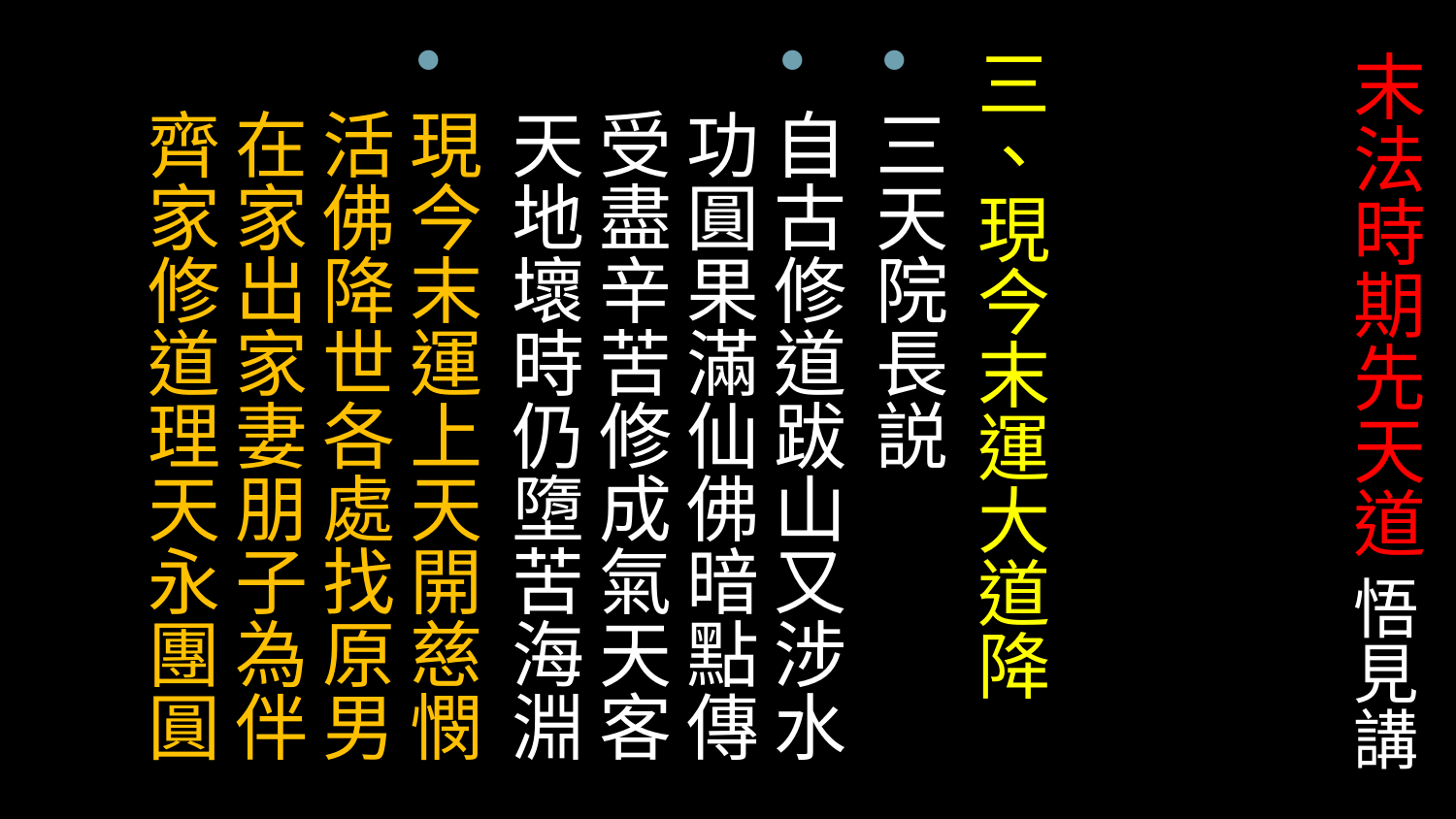

三、現今末運大道降
三天院長説
自古修道跋山又涉水功圓果滿仙佛暗點傳受盡辛苦修成氣天客天地壞時仍墮苦海淵
現今末運上天開慈憫活佛降世各處找原男在家出家妻朋子為伴齊家修道理天永團圓

# 末法時期先天道 悟見講